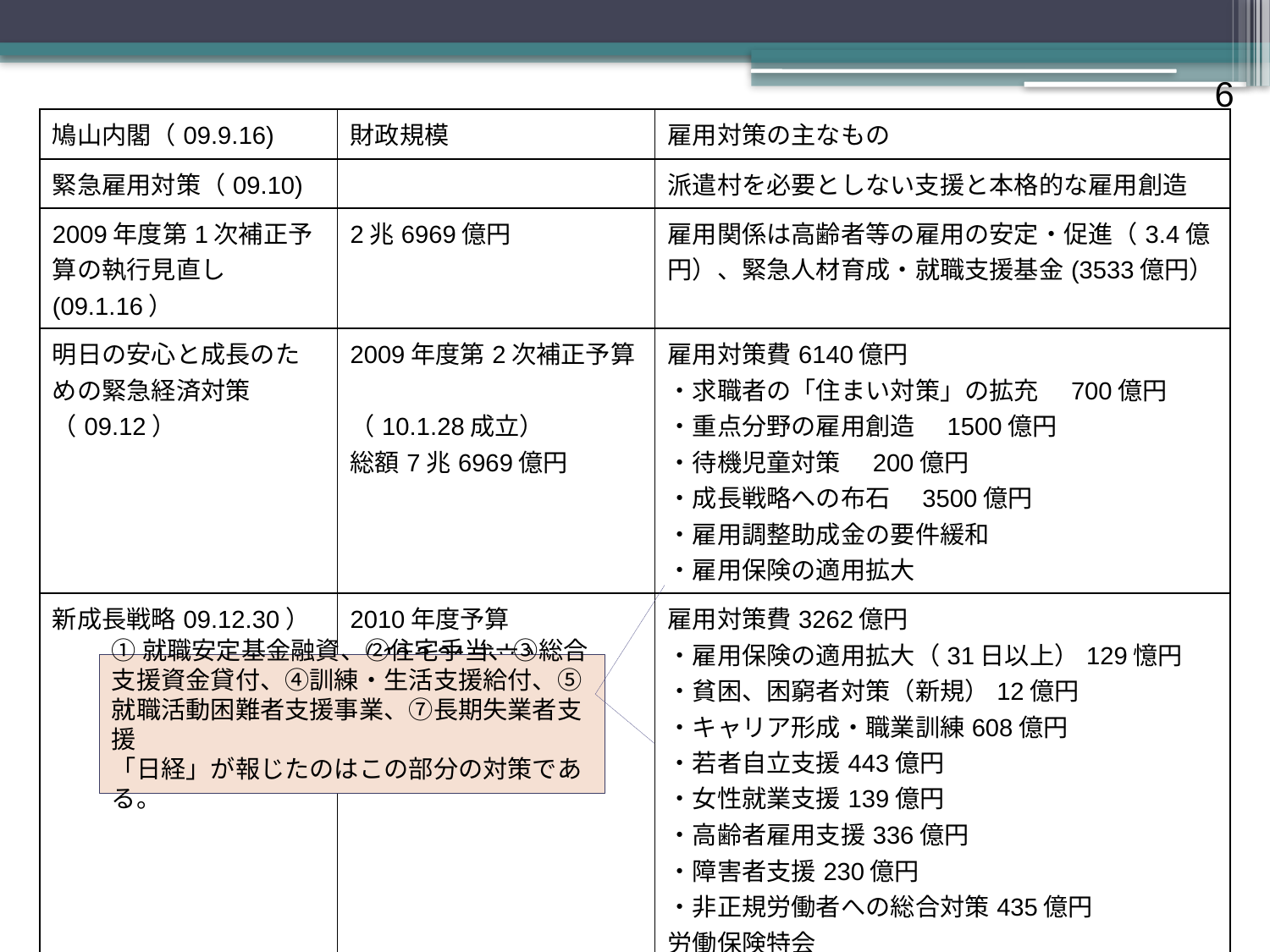

6
| 鳩山内閣（09.9.16) | 財政規模 | 雇用対策の主なもの |
| --- | --- | --- |
| 緊急雇用対策（09.10) |  | 派遣村を必要としない支援と本格的な雇用創造 |
| 2009年度第1次補正予算の執行見直し(09.1.16） | 2兆6969億円 | 雇用関係は高齢者等の雇用の安定・促進（3.4億円）、緊急人材育成・就職支援基金(3533億円） |
| 明日の安心と成長のための緊急経済対策（09.12） | 2009年度第2次補正予算　 （10.1.28成立） 総額7兆6969億円 | 雇用対策費6140億円 ・求職者の「住まい対策」の拡充　700億円 ・重点分野の雇用創造　1500億円 ・待機児童対策　200億円 ・成長戦略への布石　3500億円 ・雇用調整助成金の要件緩和 ・雇用保険の適用拡大 |
| 新成長戦略09.12.30） | 2010年度予算 （10.3.24成立) 総額92兆213億円 | 雇用対策費3262億円 ・雇用保険の適用拡大（31日以上）129憶円 ・貧困、困窮者対策（新規）12億円 ・キャリア形成・職業訓練608億円 ・若者自立支援443億円 ・女性就業支援139億円 ・高齢者雇用支援336億円 ・障害者支援230億円 ・非正規労働者への総合対策435億円 労働保険特会 ・雇用調整助成金要件緩和　6095億円 ・一般会計から雇用保険特会へ3500億円 |
①就職安定基金融資、②住宅手当、③総合支援資金貸付、④訓練・生活支援給付、⑤就職活動困難者支援事業、⑦長期失業者支援
「日経」が報じたのはこの部分の対策である。